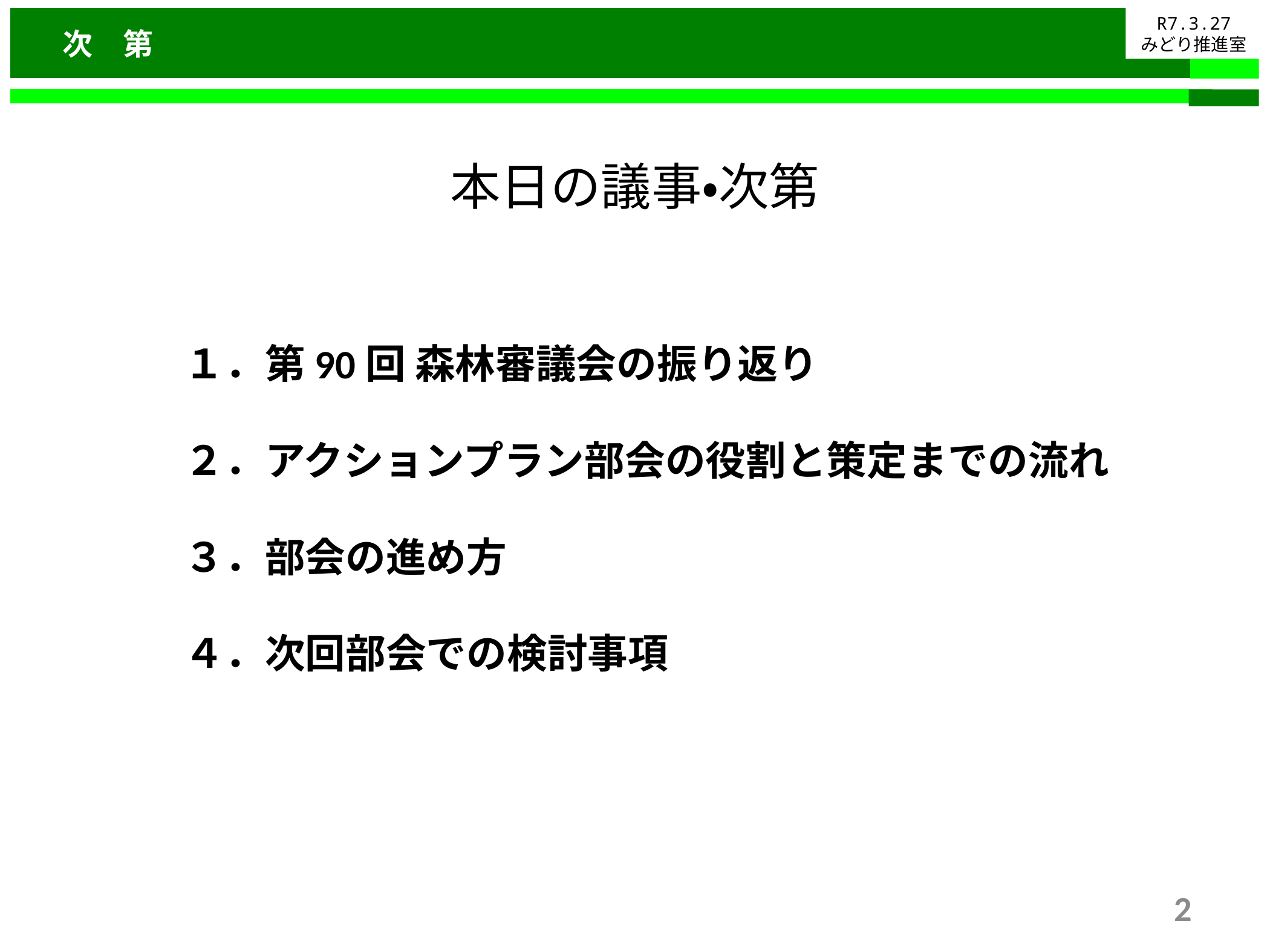

R7.3.27
みどり推進室

 　次　第

事前③
本日の議事・次第
１．第90回 森林審議会の振り返り

２．アクションプラン部会の役割と策定までの流れ

３．部会の進め方

４．次回部会での検討事項
2